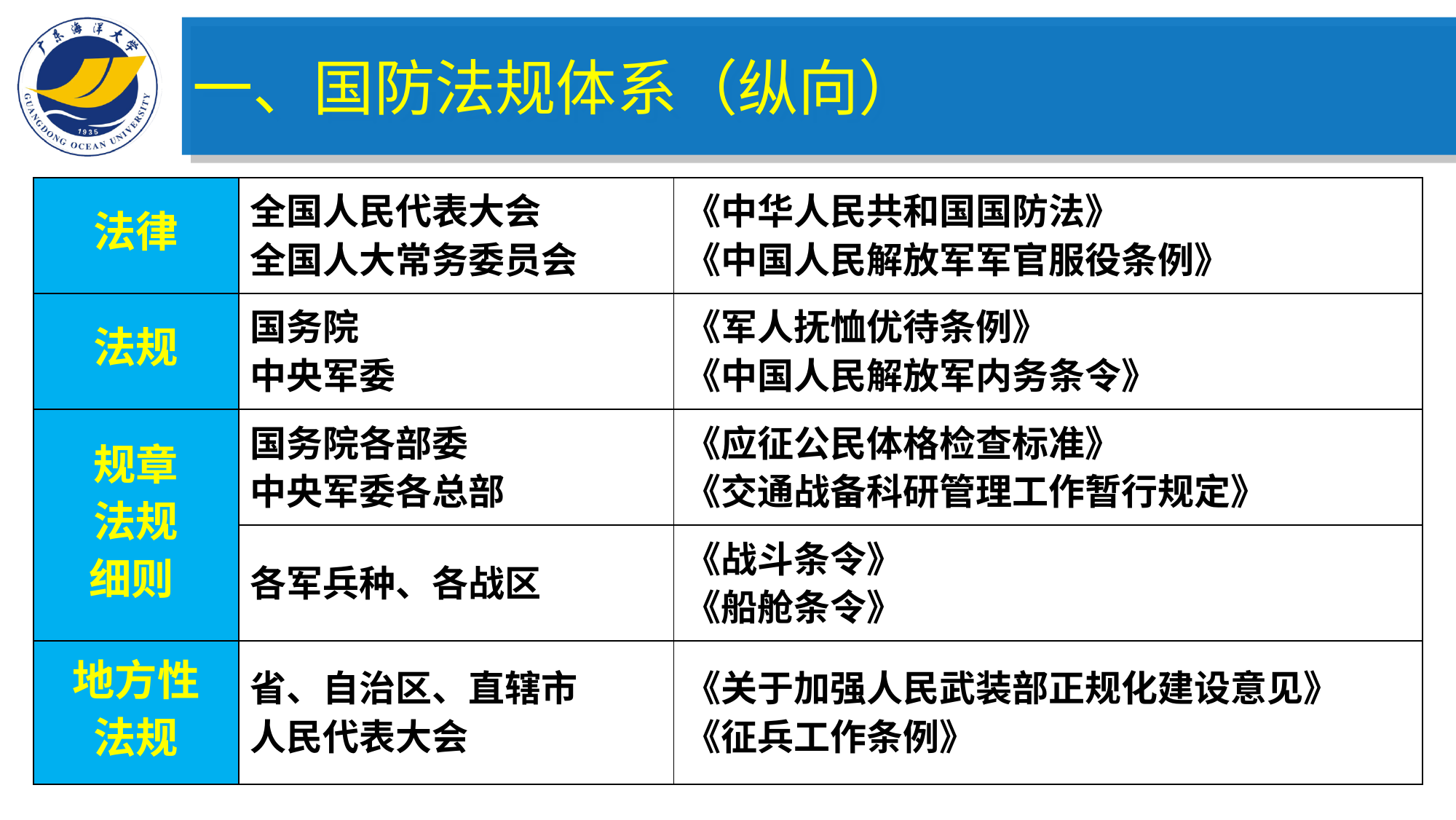

一、国防法规体系（纵向）
| 法律 | 全国人民代表大会 全国人大常务委员会 | 《中华人民共和国国防法》 《中国人民解放军军官服役条例》 |
| --- | --- | --- |
| 法规 | 国务院 中央军委 | 《军人抚恤优待条例》 《中国人民解放军内务条令》 |
| 规章 法规 细则 | 国务院各部委 中央军委各总部 | 《应征公民体格检查标准》 《交通战备科研管理工作暂行规定》 |
|  | 各军兵种、各战区 | 《战斗条令》 《船舱条令》 |
| 地方性 法规 | 省、自治区、直辖市 人民代表大会 | 《关于加强人民武装部正规化建设意见》 《征兵工作条例》 |